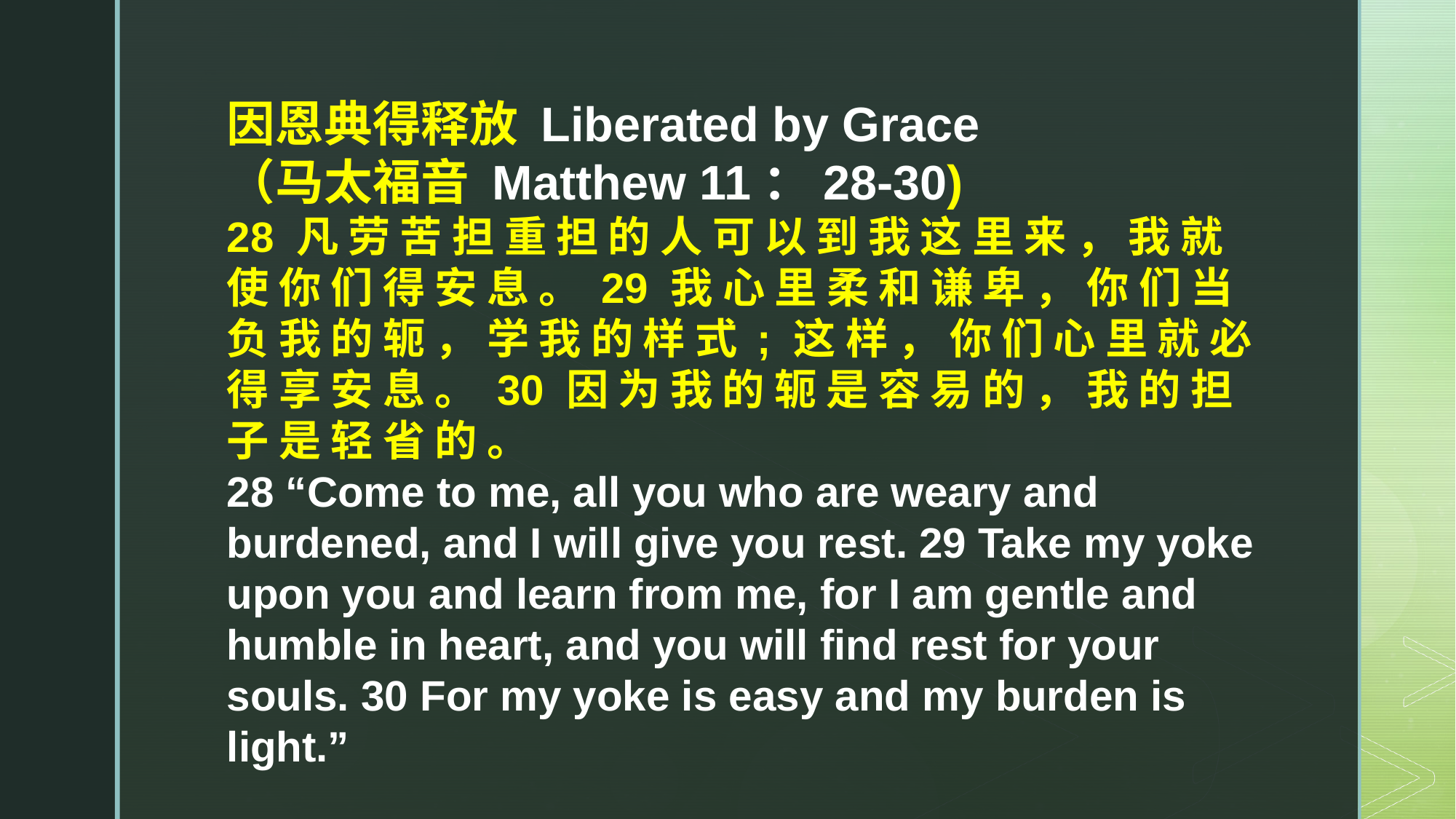

因恩典得释放 Liberated by Grace
（马太福音 Matthew 11：28-30)
28 凡 劳 苦 担 重 担 的 人 可 以 到 我 这 里 来 ， 我 就 使 你 们 得 安 息 。 29 我 心 里 柔 和 谦 卑 ， 你 们 当 负 我 的 轭 ， 学 我 的 样 式 ; 这 样 ， 你 们 心 里 就 必 得 享 安 息 。 30 因 为 我 的 轭 是 容 易 的 ， 我 的 担 子 是 轻 省 的 。
28 “Come to me, all you who are weary and burdened, and I will give you rest. 29 Take my yoke upon you and learn from me, for I am gentle and humble in heart, and you will find rest for your souls. 30 For my yoke is easy and my burden is light.”